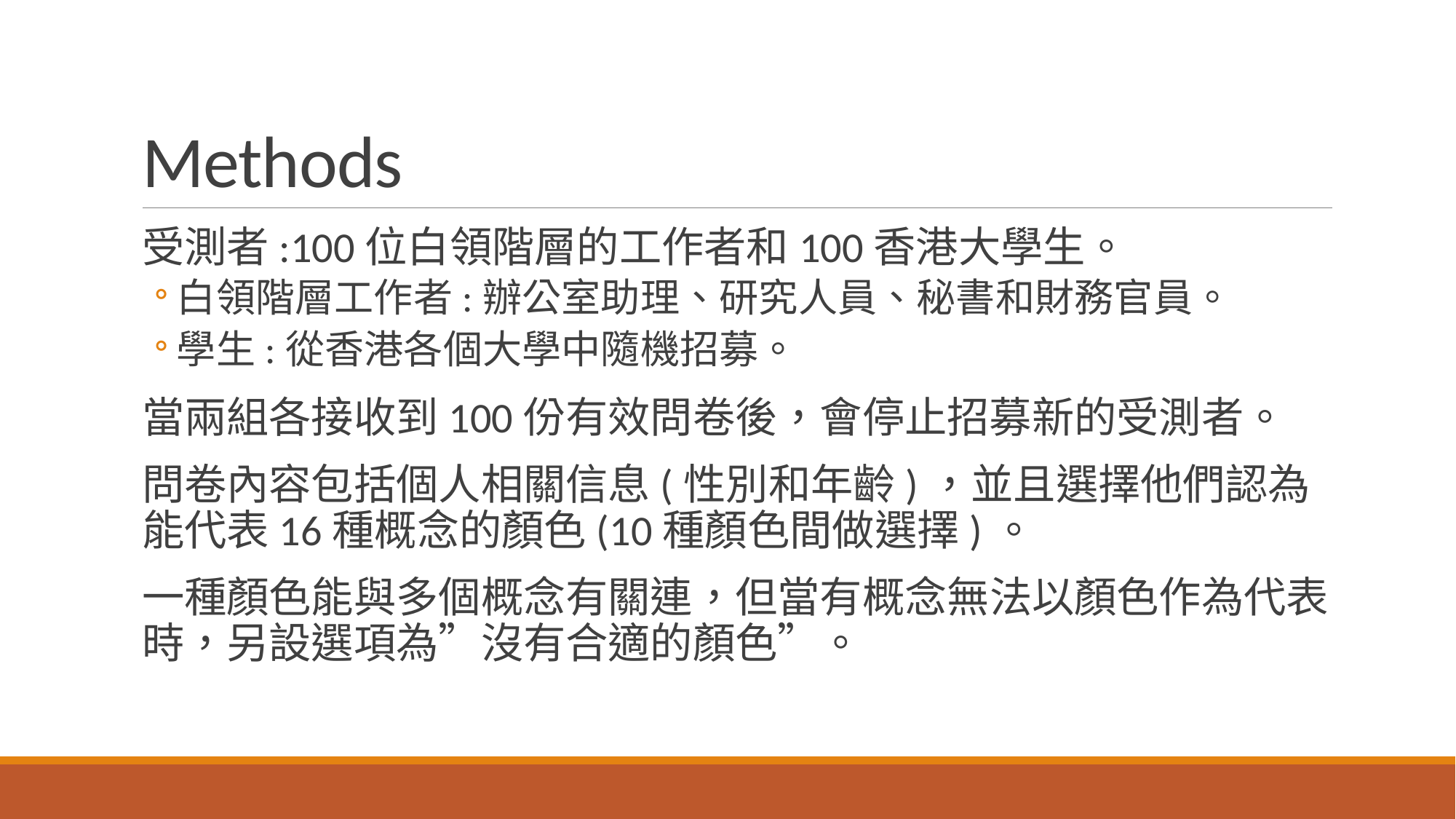

# Methods
受測者:100位白領階層的工作者和100香港大學生。
白領階層工作者:辦公室助理、研究人員、秘書和財務官員。
學生:從香港各個大學中隨機招募。
當兩組各接收到100份有效問卷後，會停止招募新的受測者。
問卷內容包括個人相關信息(性別和年齡)，並且選擇他們認為能代表16種概念的顏色(10種顏色間做選擇)。
一種顏色能與多個概念有關連，但當有概念無法以顏色作為代表時，另設選項為”沒有合適的顏色”。